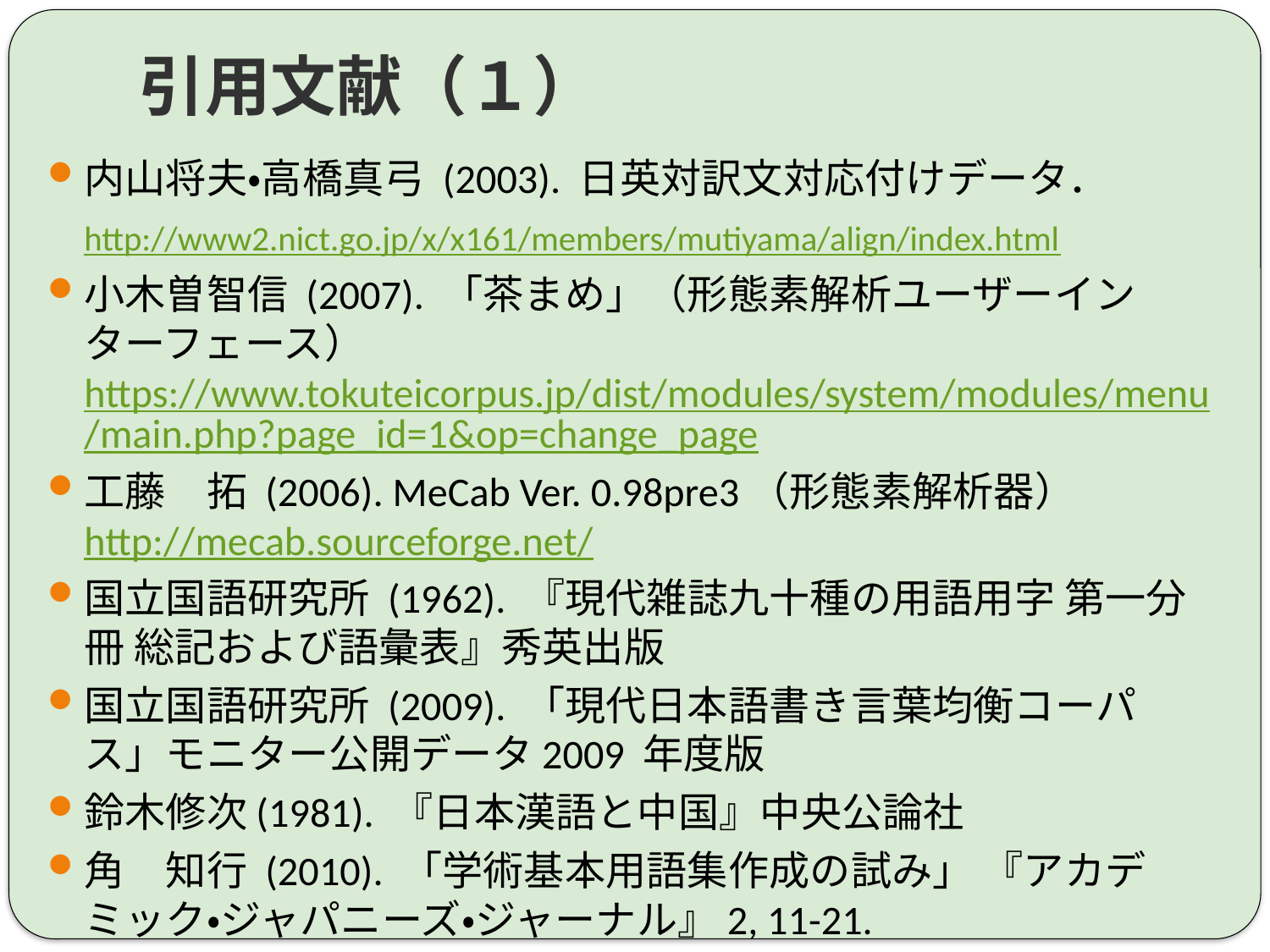

# 引用文献（１）
内山将夫・高橋真弓 (2003). 日英対訳文対応付けデータ．
	http://www2.nict.go.jp/x/x161/members/mutiyama/align/index.html
小木曽智信 (2007). 「茶まめ」（形態素解析ユーザーインターフェース）　https://www.tokuteicorpus.jp/dist/modules/system/modules/menu/main.php?page_id=1&op=change_page
工藤　拓 (2006). MeCab Ver. 0.98pre3（形態素解析器）　http://mecab.sourceforge.net/
国立国語研究所 (1962). 『現代雑誌九十種の用語用字 第一分冊 総記および語彙表』秀英出版
国立国語研究所 (2009). 「現代日本語書き言葉均衡コーパス」モニター公開データ2009 年度版
鈴木修次(1981). 『日本漢語と中国』中央公論社
角　知行 (2010). 「学術基本用語集作成の試み」 『アカデミック・ジャパニーズ・ジャーナル』2, 11-21.